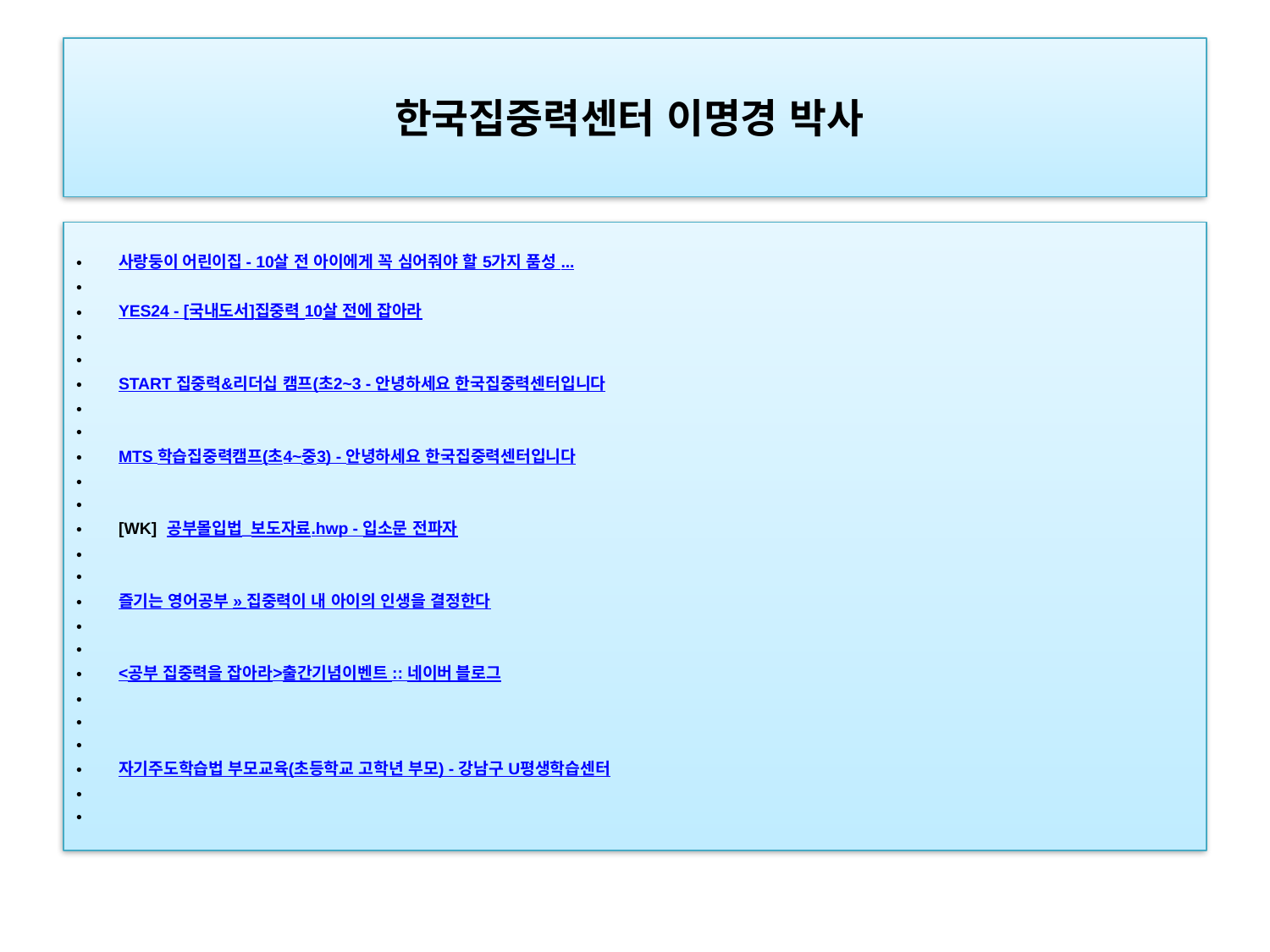

# 한국집중력센터 이명경 박사

사랑둥이 어린이집 - 10살 전 아이에게 꼭 심어줘야 할 5가지 품성 ...

YES24 - [국내도서]집중력 10살 전에 잡아라

START 집중력&리더십 캠프(초2~3 - 안녕하세요 한국집중력센터입니다

MTS 학습집중력캠프(초4~중3) - 안녕하세요 한국집중력센터입니다

[WK]  공부몰입법_보도자료.hwp - 입소문 전파자

즐기는 영어공부 » 집중력이 내 아이의 인생을 결정한다

<공부 집중력을 잡아라>출간기념이벤트 :: 네이버 블로그

자기주도학습법 부모교육(초등학교 고학년 부모) - 강남구 U평생학습센터